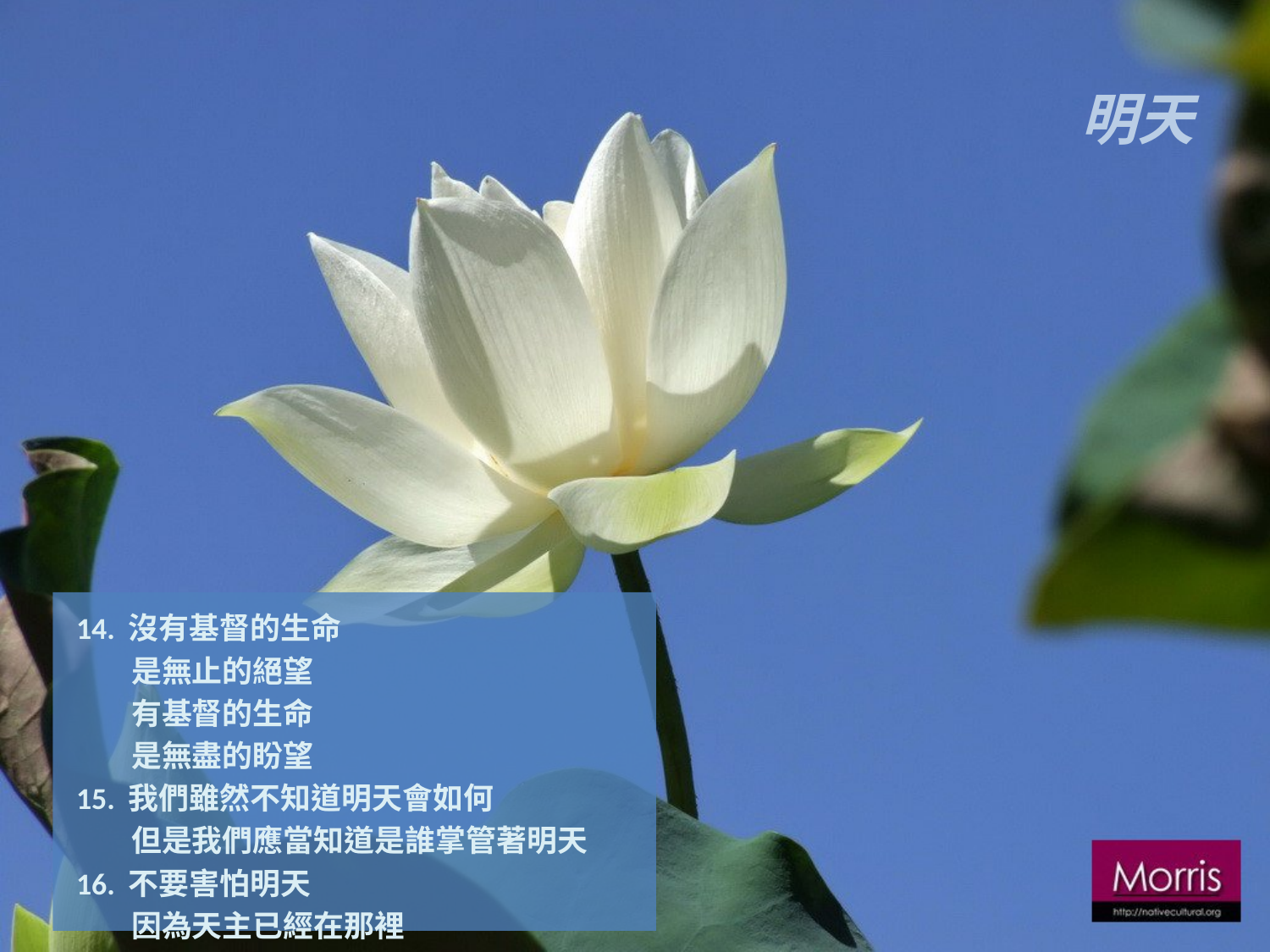

# 明天

14. 沒有基督的生命
       是無止的絕望
       有基督的生命
       是無盡的盼望
15. 我們雖然不知道明天會如何
       但是我們應當知道是誰掌管著明天
16. 不要害怕明天
       因為天主已經在那裡